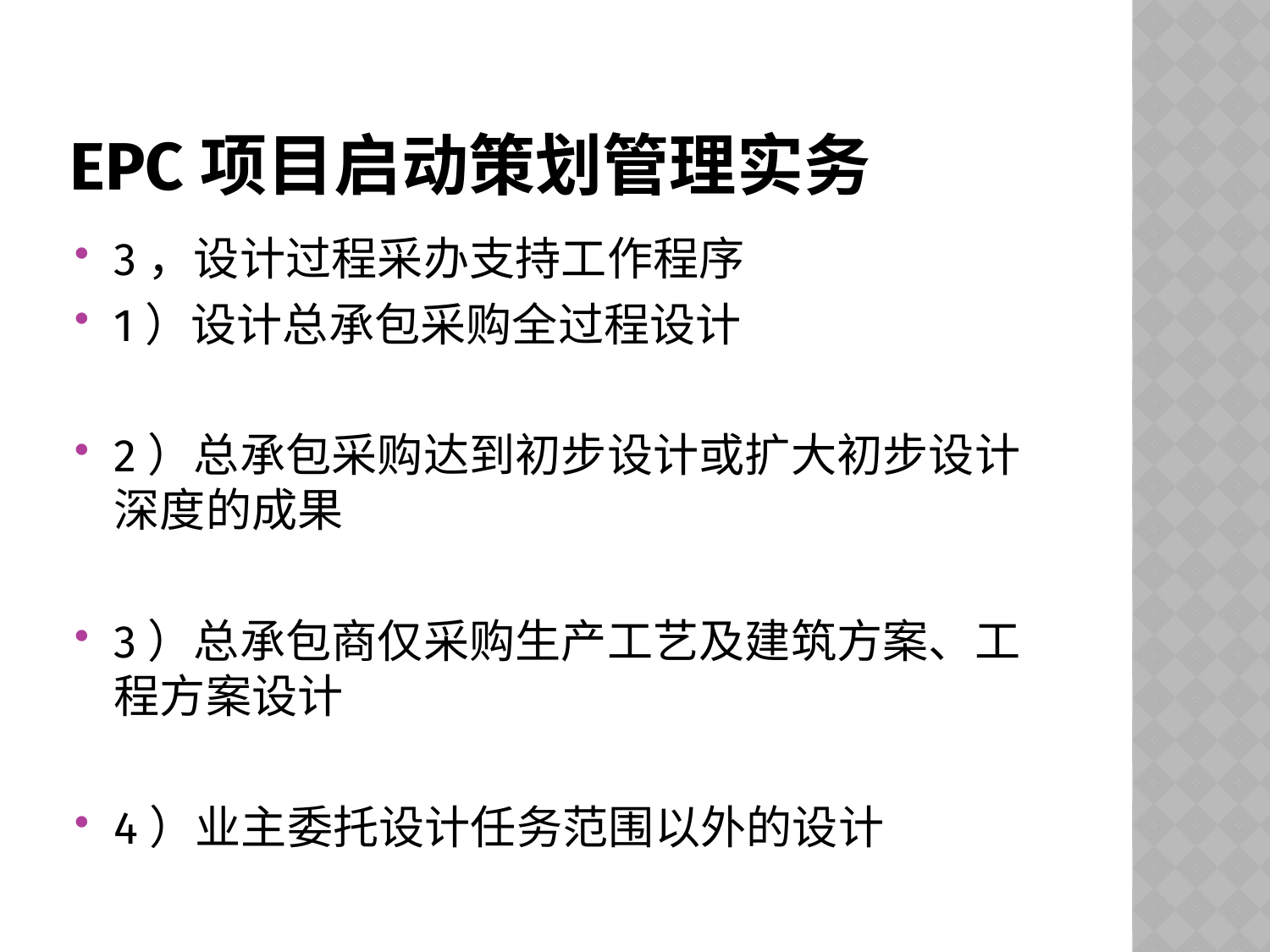

# EPC项目启动策划管理实务
3，设计过程采办支持工作程序
1）设计总承包采购全过程设计

2）总承包采购达到初步设计或扩大初步设计深度的成果

3）总承包商仅采购生产工艺及建筑方案、工程方案设计

4）业主委托设计任务范围以外的设计